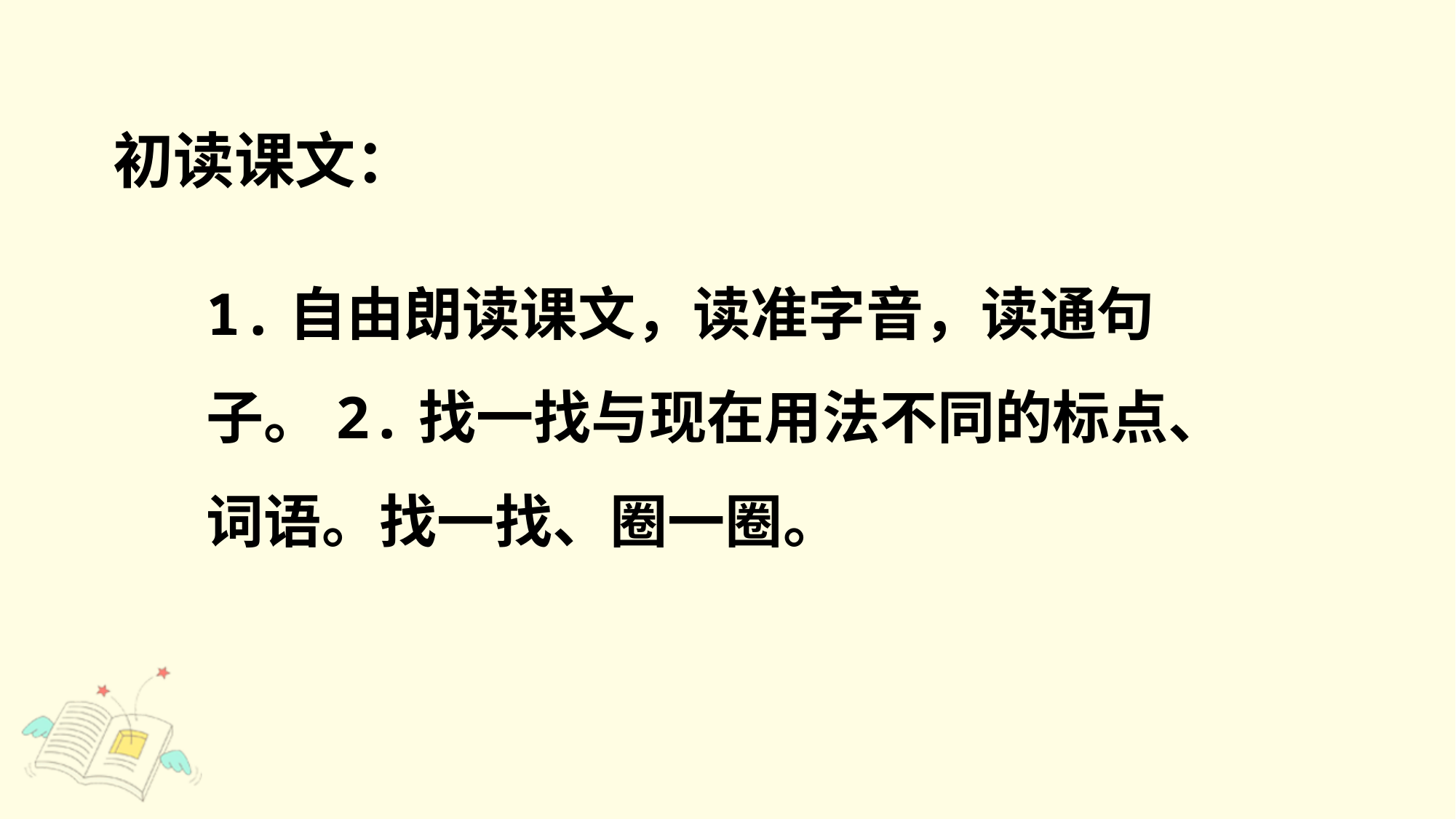

初读课文：
1.自由朗读课文，读准字音，读通句子。2.找一找与现在用法不同的标点、词语。找一找、圈一圈。